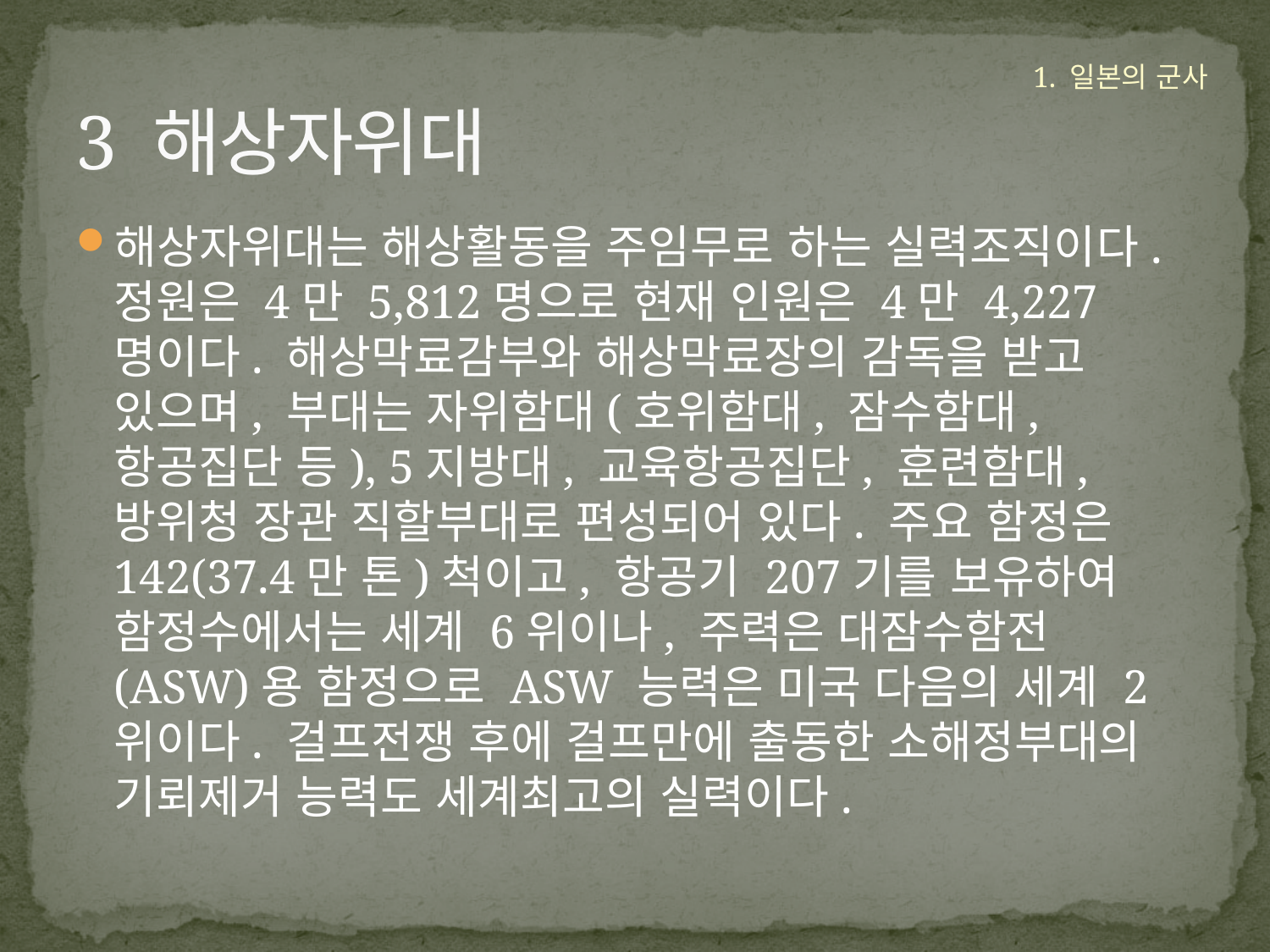

# 3 해상자위대
1. 일본의 군사
해상자위대는 해상활동을 주임무로 하는 실력조직이다. 정원은 4만 5,812명으로 현재 인원은 4만 4,227명이다. 해상막료감부와 해상막료장의 감독을 받고 있으며, 부대는 자위함대(호위함대, 잠수함대, 항공집단 등), 5지방대, 교육항공집단, 훈련함대, 방위청 장관 직할부대로 편성되어 있다. 주요 함정은 142(37.4만 톤)척이고, 항공기 207기를 보유하여 함정수에서는 세계 6위이나, 주력은 대잠수함전(ASW)용 함정으로 ASW 능력은 미국 다음의 세계 2위이다. 걸프전쟁 후에 걸프만에 출동한 소해정부대의 기뢰제거 능력도 세계최고의 실력이다.